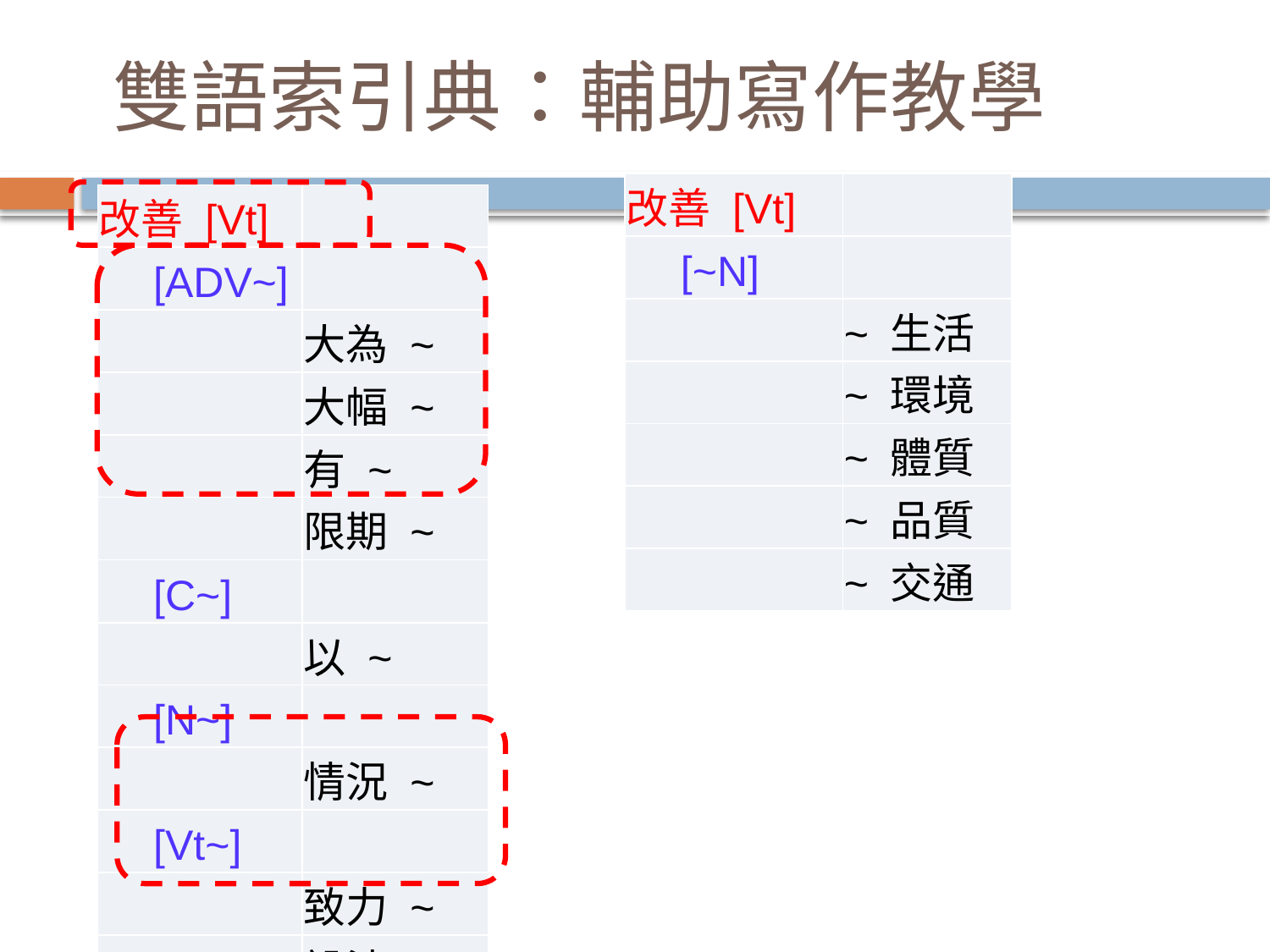

# 雙語索引典：輔助寫作教學
| 改善 [Vt] |  |
| --- | --- |
| [~N] |  |
|  | ~ 生活 |
|  | ~ 環境 |
|  | ~ 體質 |
|  | ~ 品質 |
|  | ~ 交通 |

| 改善 [Vt] |  |
| --- | --- |
| [ADV~] |  |
|  | 大為 ~ |
|  | 大幅 ~ |
|  | 有 ~ |
|  | 限期 ~ |
| [C~] |  |
|  | 以 ~ |
| [N~] |  |
|  | 情況 ~ |
| [Vt~] |  |
|  | 致力 ~ |
|  | 設法 ~ |